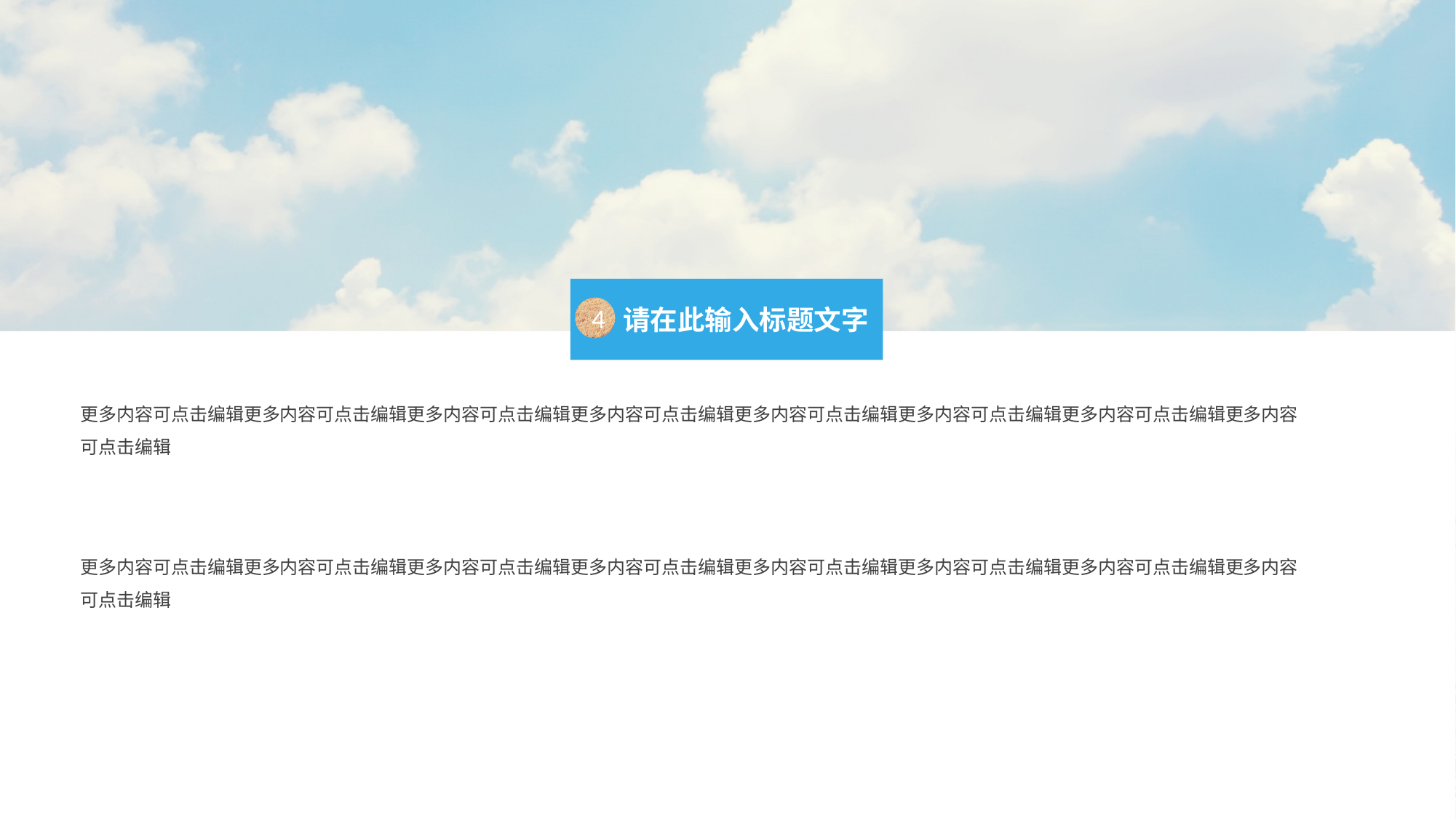

4
请在此输入标题文字
更多内容可点击编辑更多内容可点击编辑更多内容可点击编辑更多内容可点击编辑更多内容可点击编辑更多内容可点击编辑更多内容可点击编辑更多内容可点击编辑
更多内容可点击编辑更多内容可点击编辑更多内容可点击编辑更多内容可点击编辑更多内容可点击编辑更多内容可点击编辑更多内容可点击编辑更多内容可点击编辑